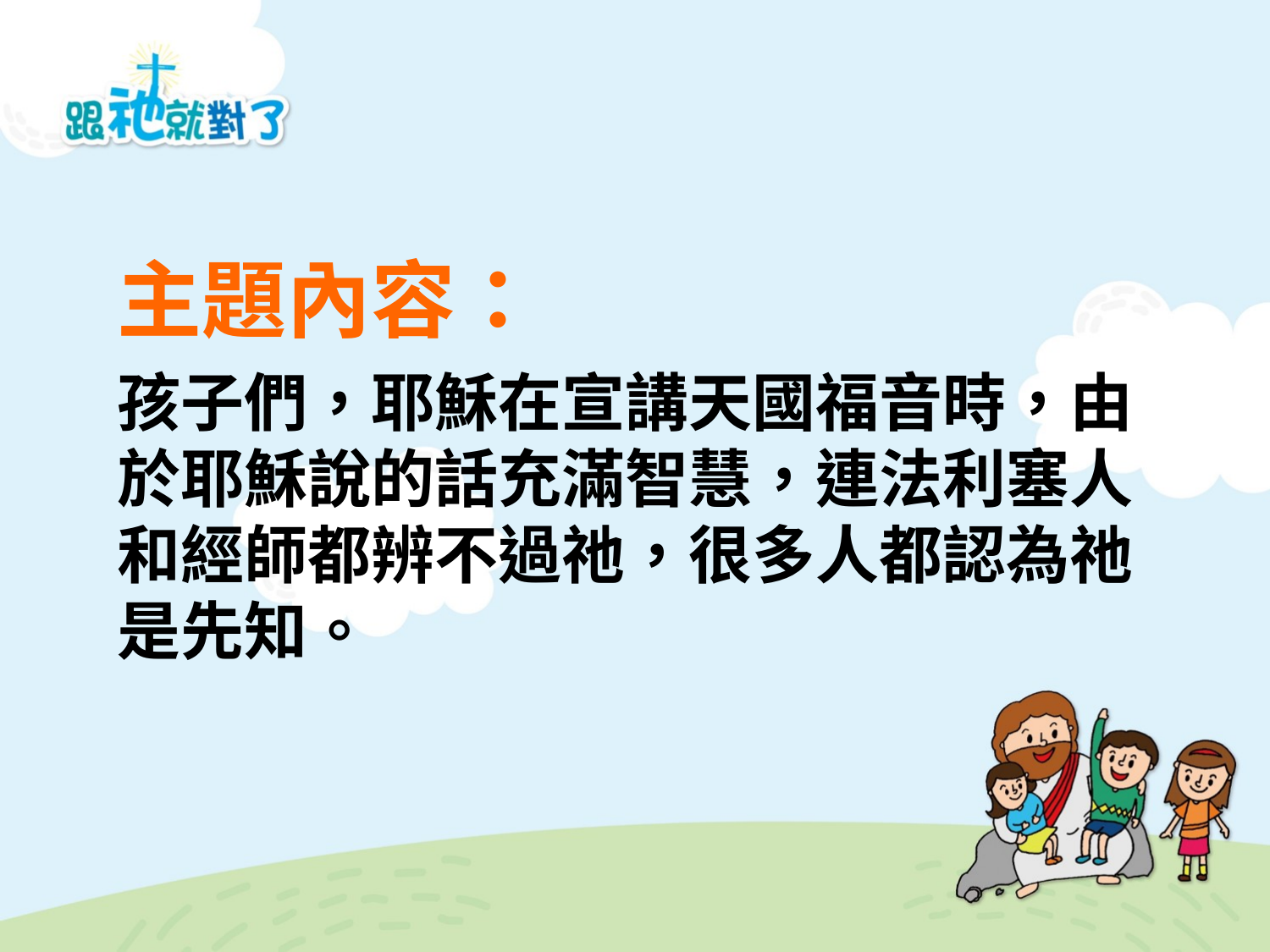

主題內容：
孩子們，耶穌在宣講天國福音時，由於耶穌說的話充滿智慧，連法利塞人和經師都辨不過祂，很多人都認為祂是先知。